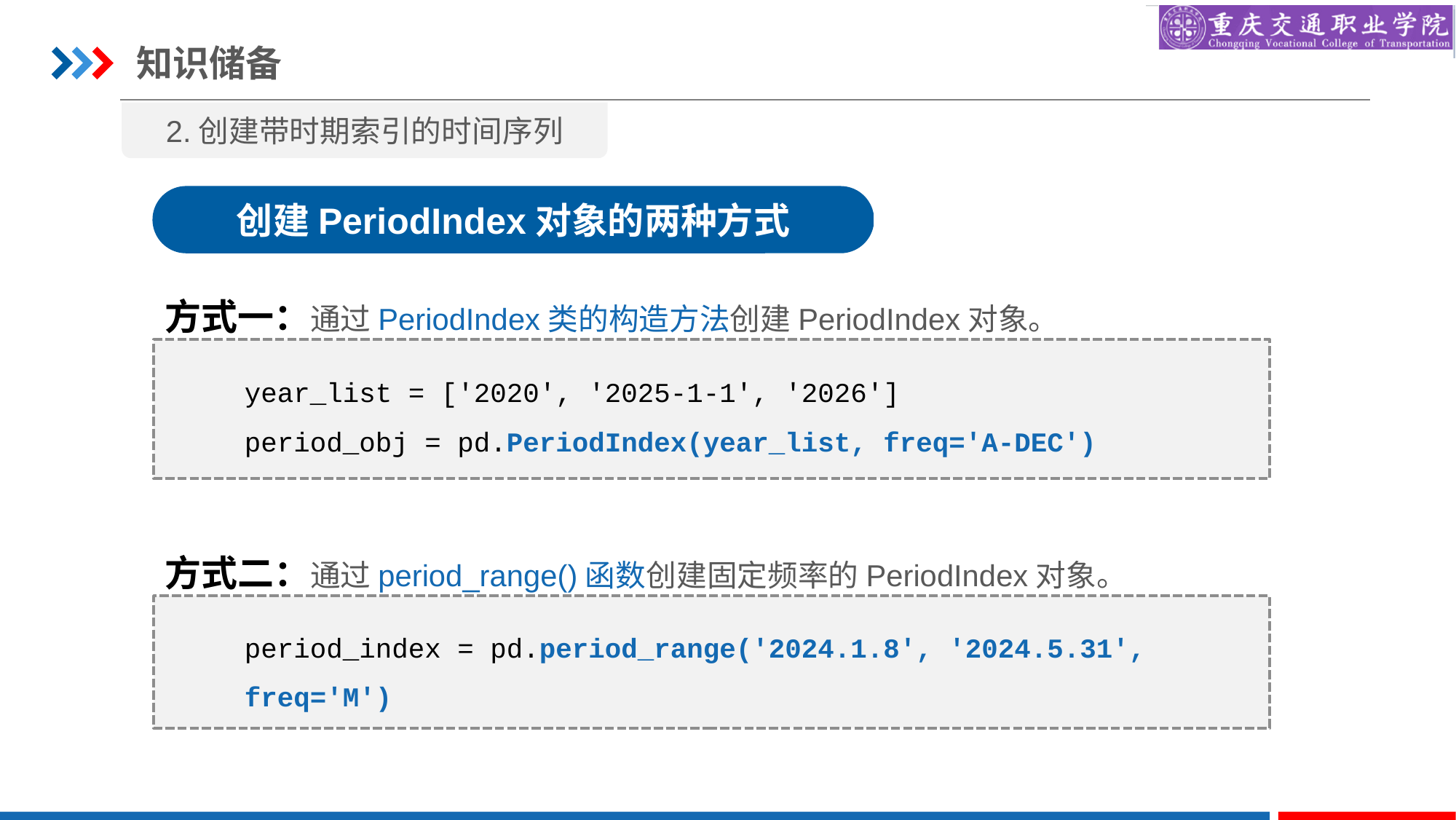

知识储备

2.创建带时期索引的时间序列
创建PeriodIndex对象的两种方式
方式一：通过PeriodIndex类的构造方法创建PeriodIndex对象。

year_list = ['2020', '2025-1-1', '2026']
period_obj = pd.PeriodIndex(year_list, freq='A-DEC')
方式二：通过period_range()函数创建固定频率的PeriodIndex对象。

period_index = pd.period_range('2024.1.8', '2024.5.31',
freq='M')